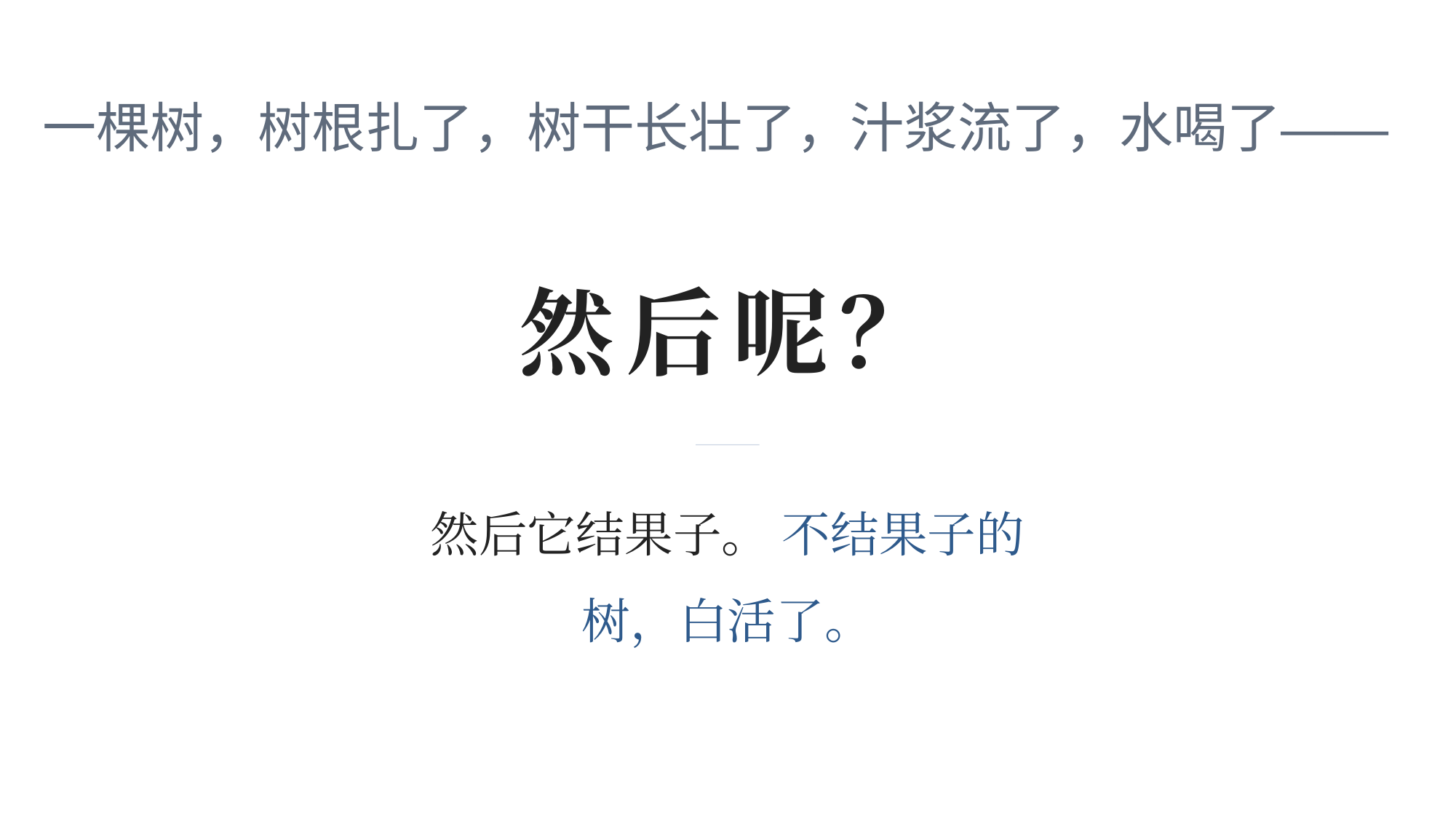

一棵树，树根扎了，树干长壮了，汁浆流了，水喝了——
然后呢？

然后它结果子。 不结果子的树，白活了。